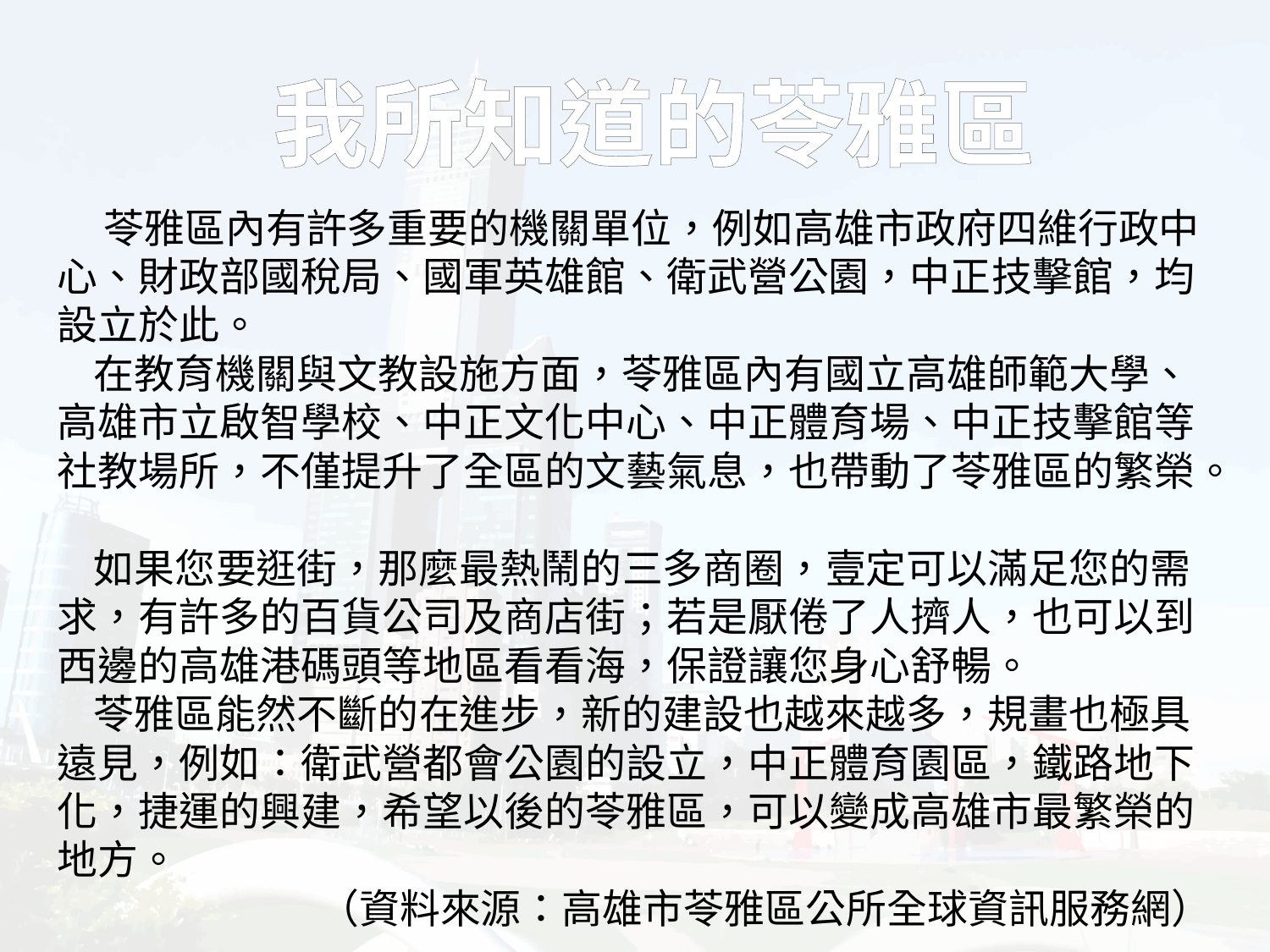

我所知道的苓雅區
    苓雅區內有許多重要的機關單位，例如高雄市政府四維行政中心、財政部國稅局、國軍英雄館、衛武營公園，中正技擊館，均設立於此。  
    在教育機關與文教設施方面，苓雅區內有國立高雄師範大學、高雄市立啟智學校、中正文化中心、中正體育場、中正技擊館等社教場所，不僅提升了全區的文藝氣息，也帶動了苓雅區的繁榮。
    如果您要逛街，那麼最熱鬧的三多商圈，壹定可以滿足您的需求，有許多的百貨公司及商店街；若是厭倦了人擠人，也可以到西邊的高雄港碼頭等地區看看海，保證讓您身心舒暢。
    苓雅區能然不斷的在進步，新的建設也越來越多，規畫也極具遠見，例如：衛武營都會公園的設立，中正體育園區，鐵路地下化，捷運的興建，希望以後的苓雅區，可以變成高雄市最繁榮的地方。
（資料來源：高雄市苓雅區公所全球資訊服務網）